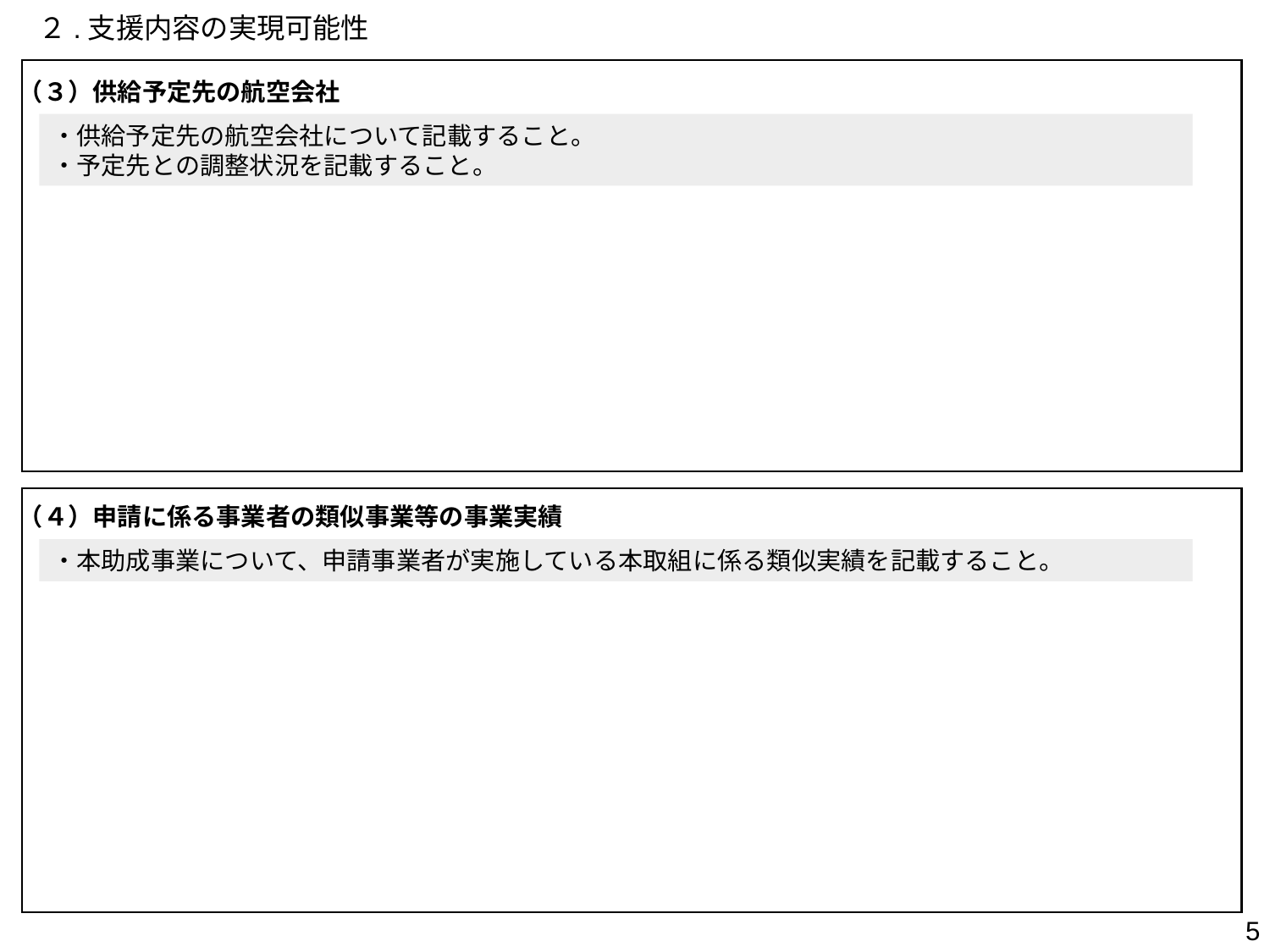

# ２.支援内容の実現可能性

（３）供給予定先の航空会社
・供給予定先の航空会社について記載すること。
・予定先との調整状況を記載すること。

（４）申請に係る事業者の類似事業等の事業実績
・本助成事業について、申請事業者が実施している本取組に係る類似実績を記載すること。
5